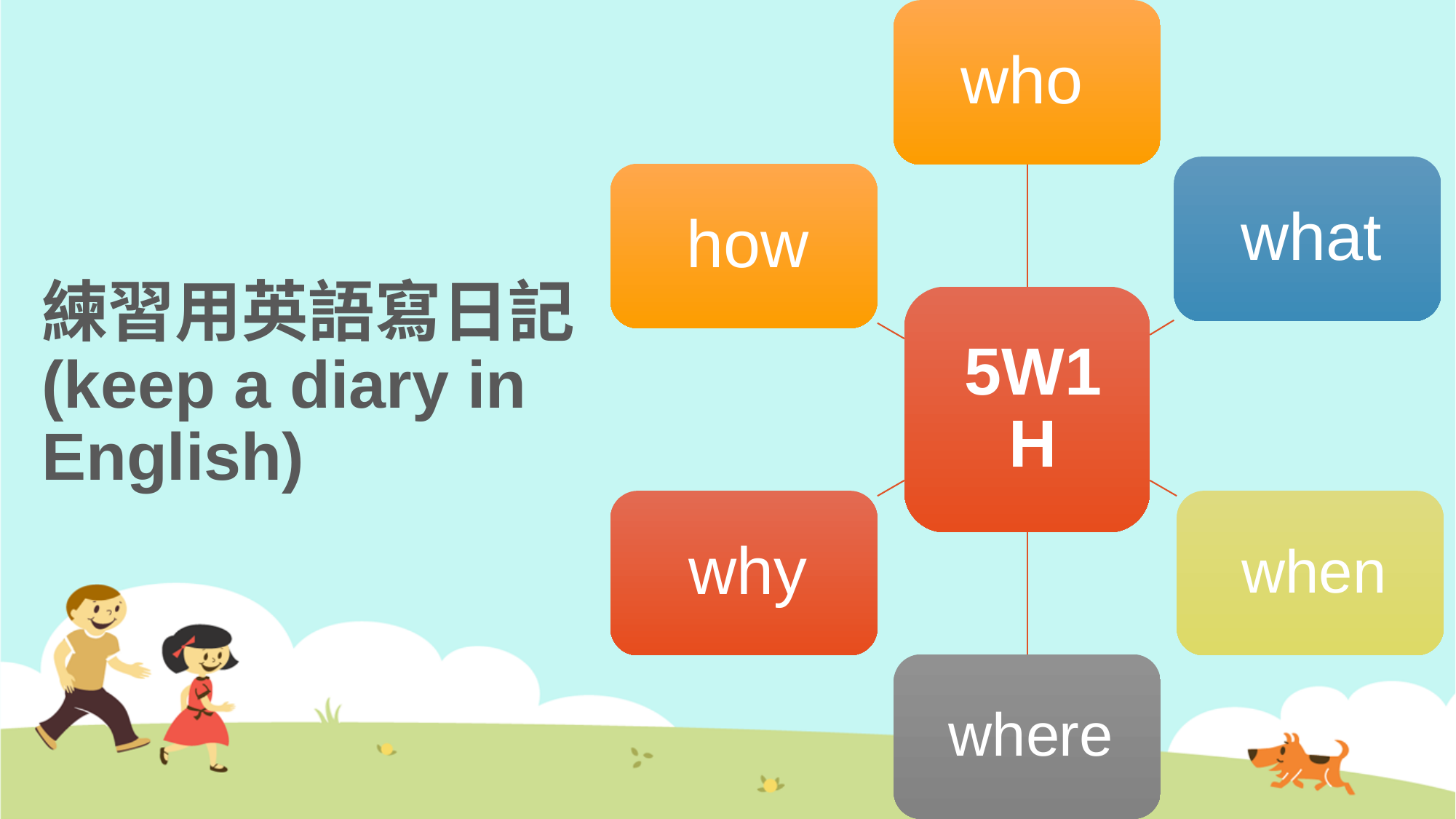

5W1H
who
what
when
where
why
how
# 練習用英語寫日記(keep a diary in English)